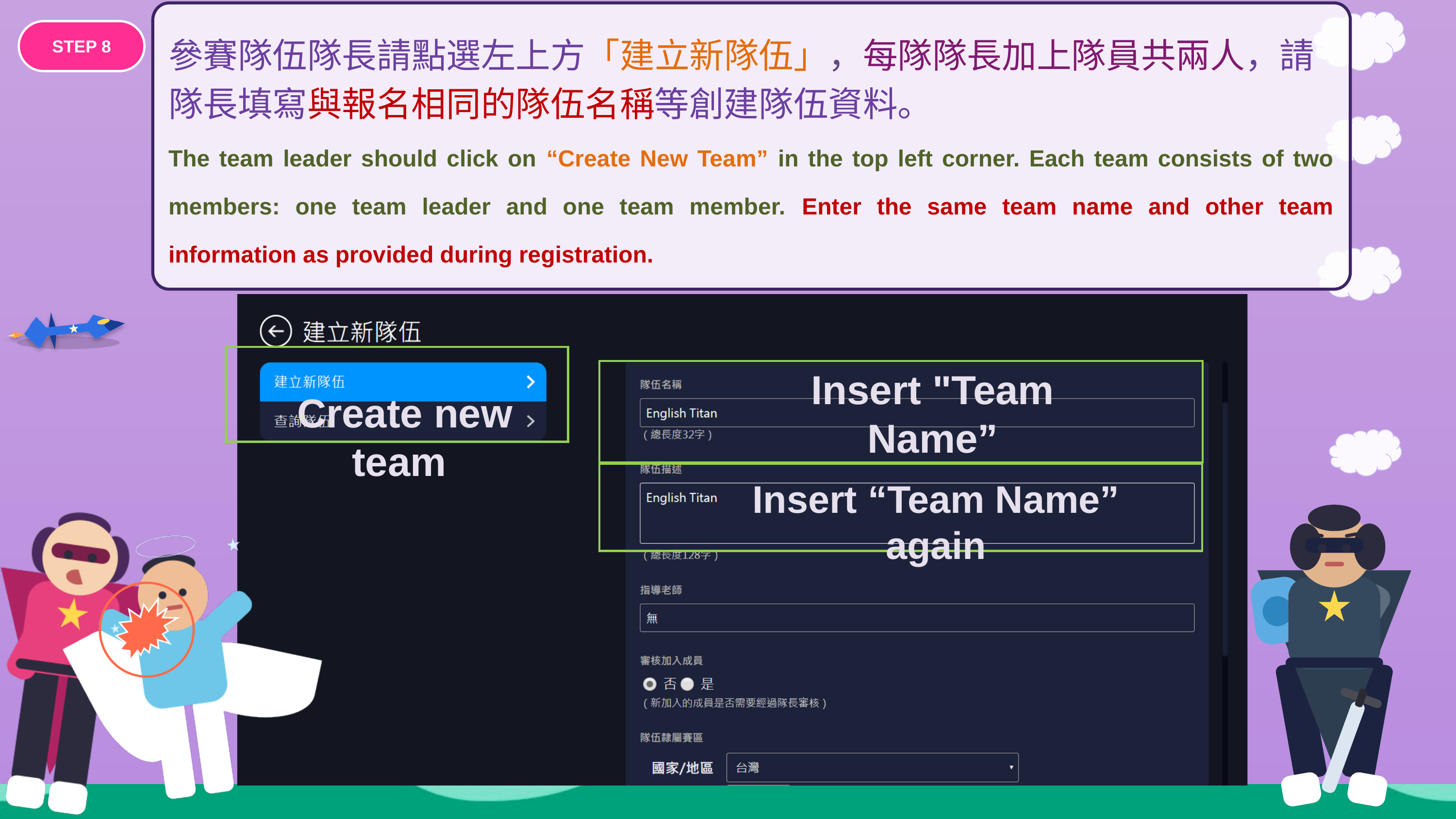

STEP 8
參賽隊伍隊長請點選左上方「建立新隊伍」，每隊隊長加上隊員共兩人，請隊長填寫與報名相同的隊伍名稱等創建隊伍資料。
The team leader should click on “Create New Team” in the top left corner. Each team consists of two members: one team leader and one team member. Enter the same team name and other team information as provided during registration.

Insert "Team Name”
Create new team

Insert “Team Name” again